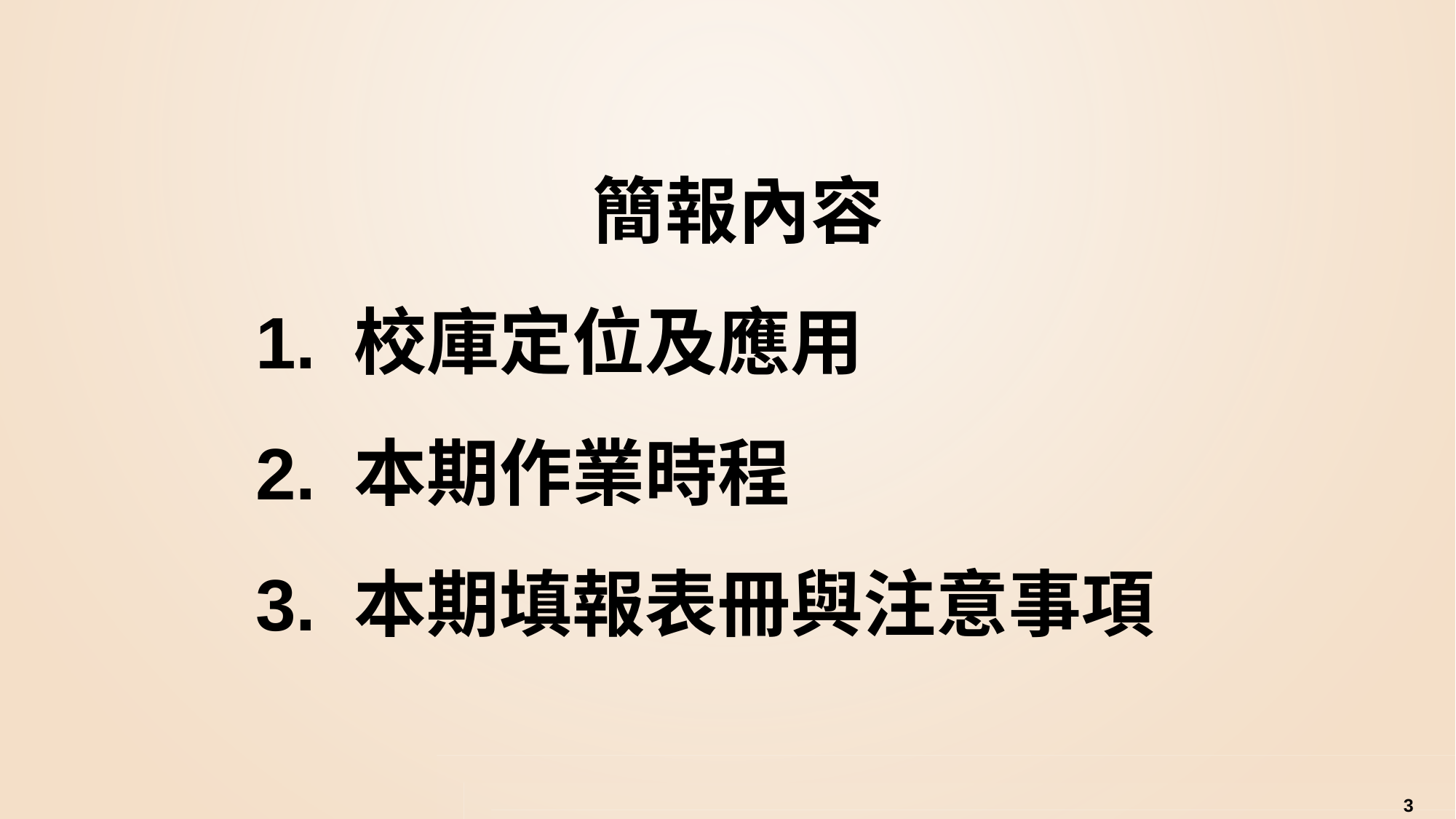

簡報內容
1. 校庫定位及應用
2. 本期作業時程
3. 本期填報表冊與注意事項